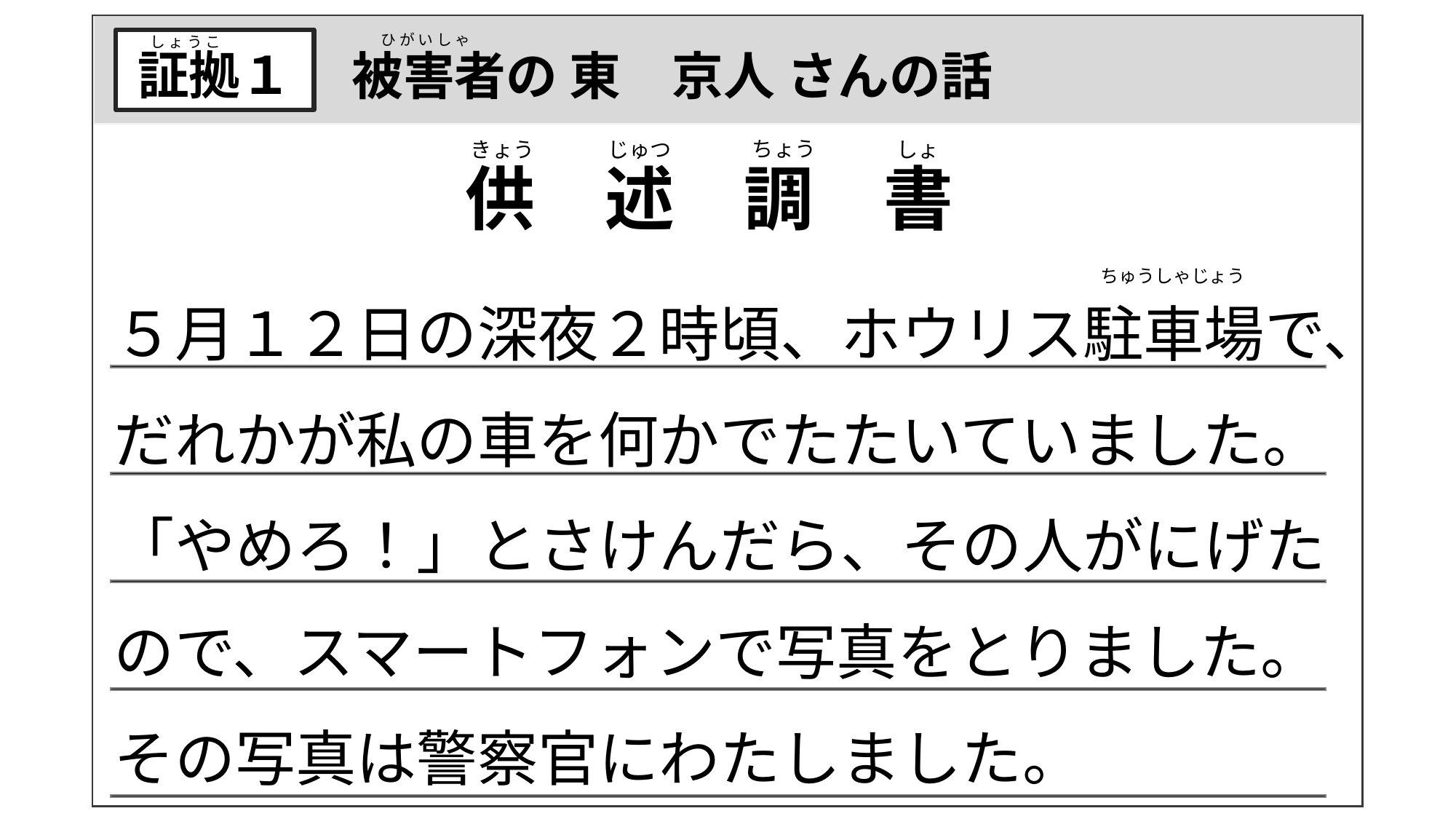

ひ が い し ゃ
し ょ う こ

証拠１
被害者の 東　京人 さんの話
ちょう
きょう
じゅつ
しょ
供　述　調　書
５月１２日の深夜２時頃、ホウリス駐車場で、
だれかが私の車を何かでたたいていました。
「やめろ！」とさけんだら、その人がにげた
ので、スマートフォンで写真をとりました。
その写真は警察官にわたしました。
ちゅうしゃじょう